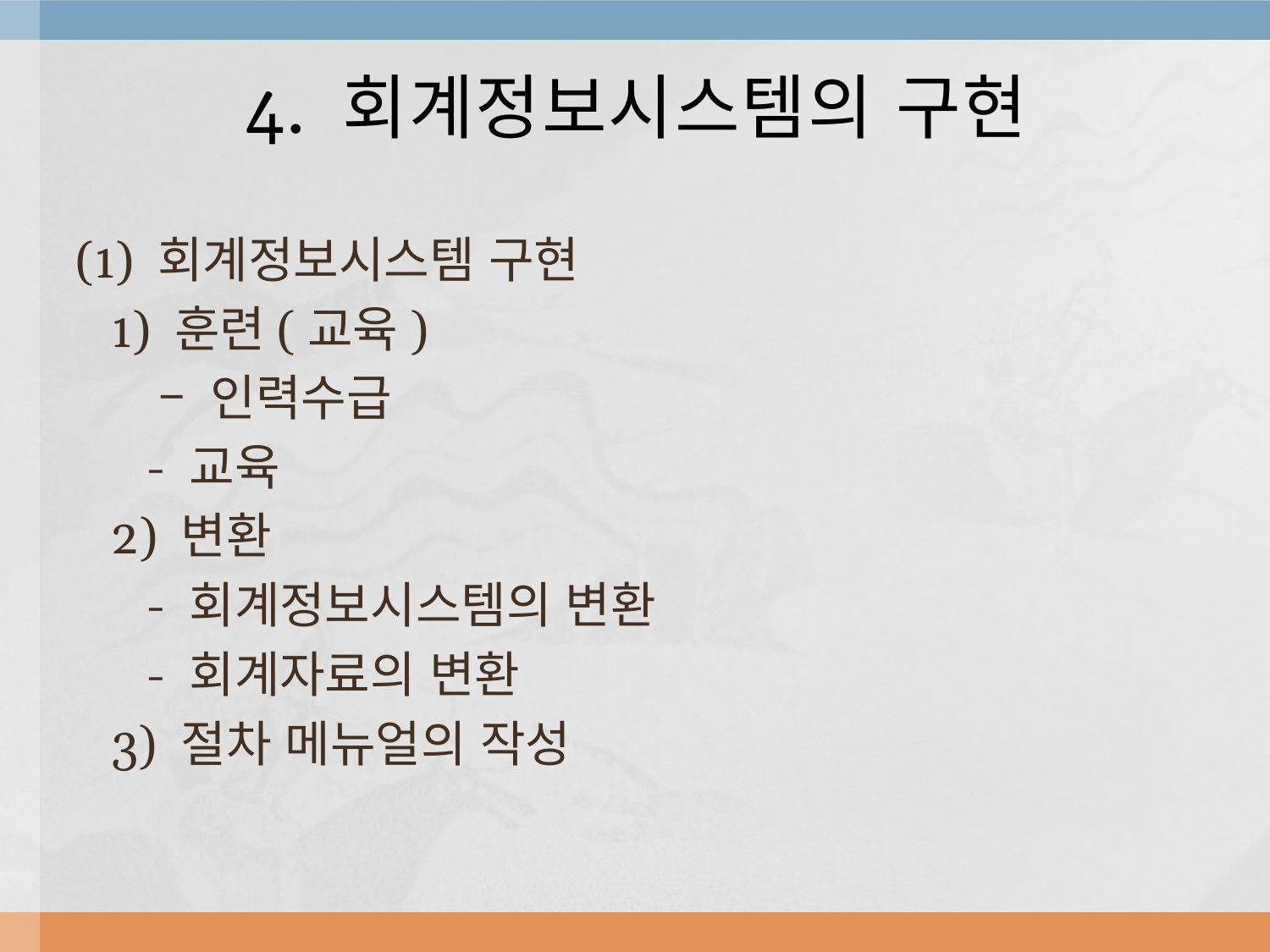

# 4. 회계정보시스템의 구현
(1) 회계정보시스템 구현
   1) 훈련(교육)
      – 인력수급
      - 교육
   2) 변환
      - 회계정보시스템의 변환
      - 회계자료의 변환
   3) 절차 메뉴얼의 작성